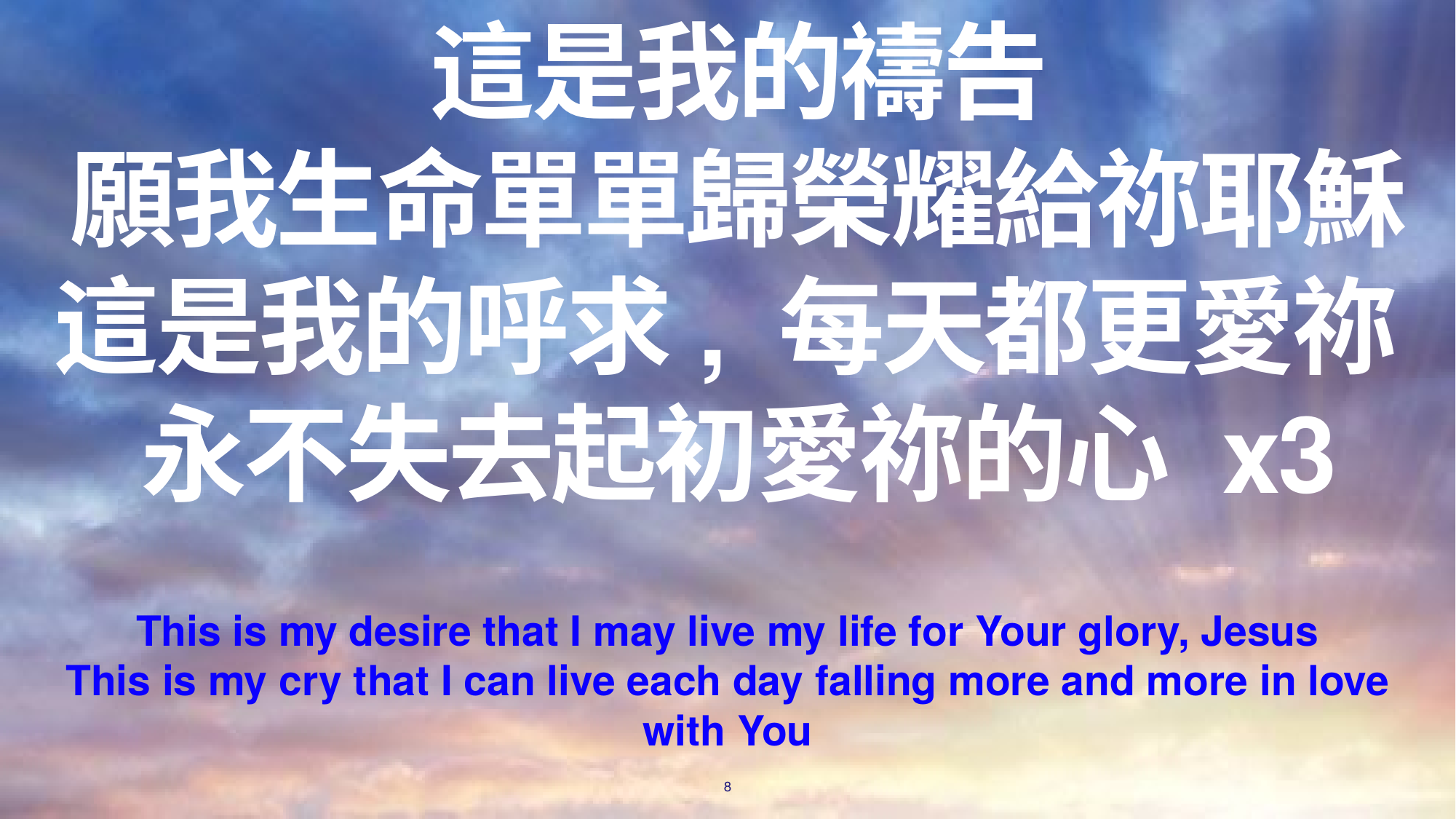

# 這是我的禱告
願我生命單單歸榮耀給祢耶穌
這是我的呼求, 每天都更愛祢
永不失去起初愛祢的心 x3
This is my desire that I may live my life for Your glory, Jesus
This is my cry that I can live each day falling more and more in love with You
8